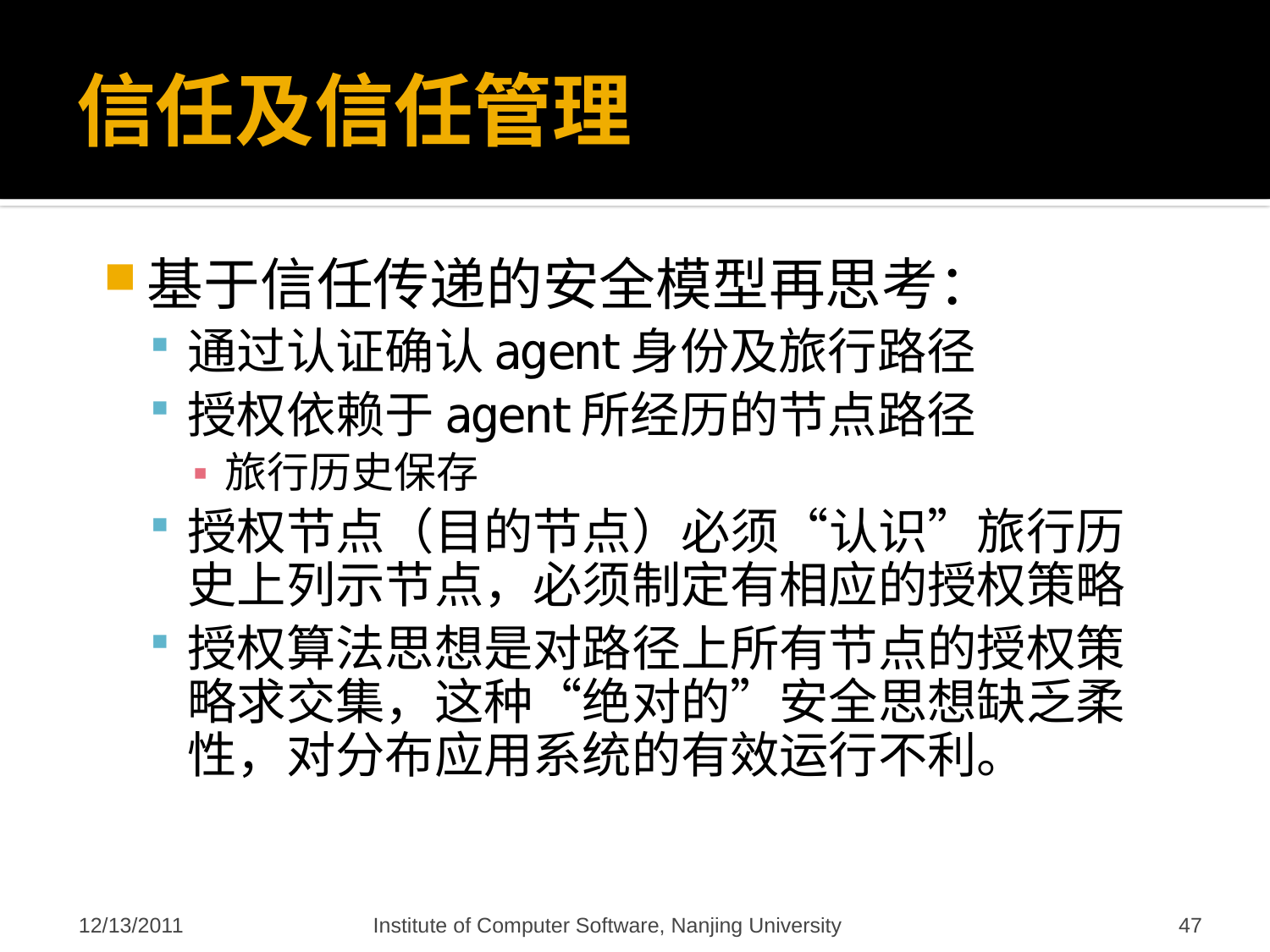

# 信任及信任管理
基于信任传递的安全模型再思考：
通过认证确认agent身份及旅行路径
授权依赖于agent所经历的节点路径
旅行历史保存
授权节点（目的节点）必须“认识”旅行历史上列示节点，必须制定有相应的授权策略
授权算法思想是对路径上所有节点的授权策略求交集，这种“绝对的”安全思想缺乏柔性，对分布应用系统的有效运行不利。
47
12/13/2011
Institute of Computer Software, Nanjing University
47